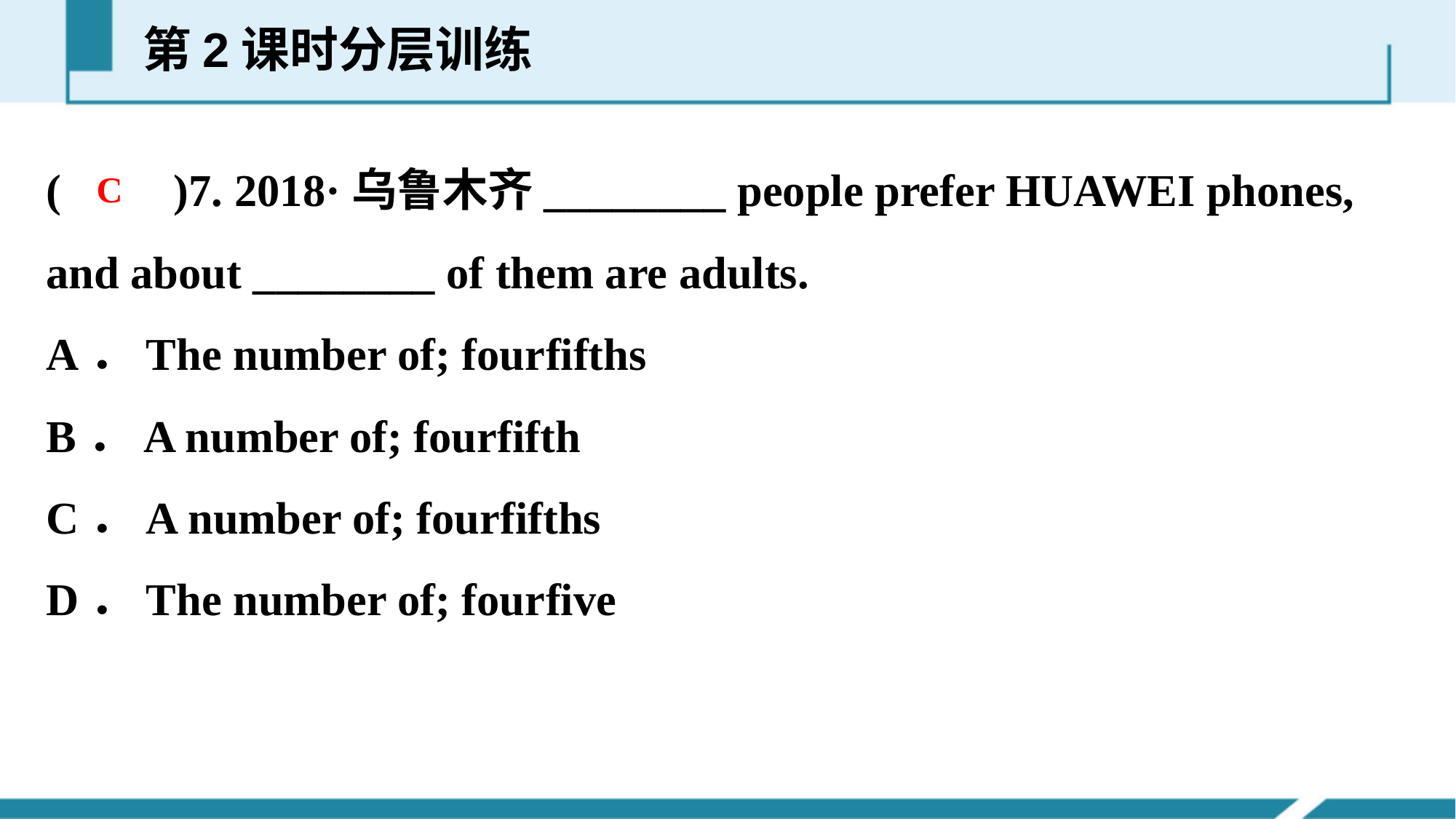

第2课时分层训练
(　　)7. 2018·乌鲁木齐________ people prefer HUAWEI phones, and about ________ of them are adults.
A．The number of; four­fifths
B．A number of; four­fifth
C．A number of; four­fifths
D．The number of; four­five
C